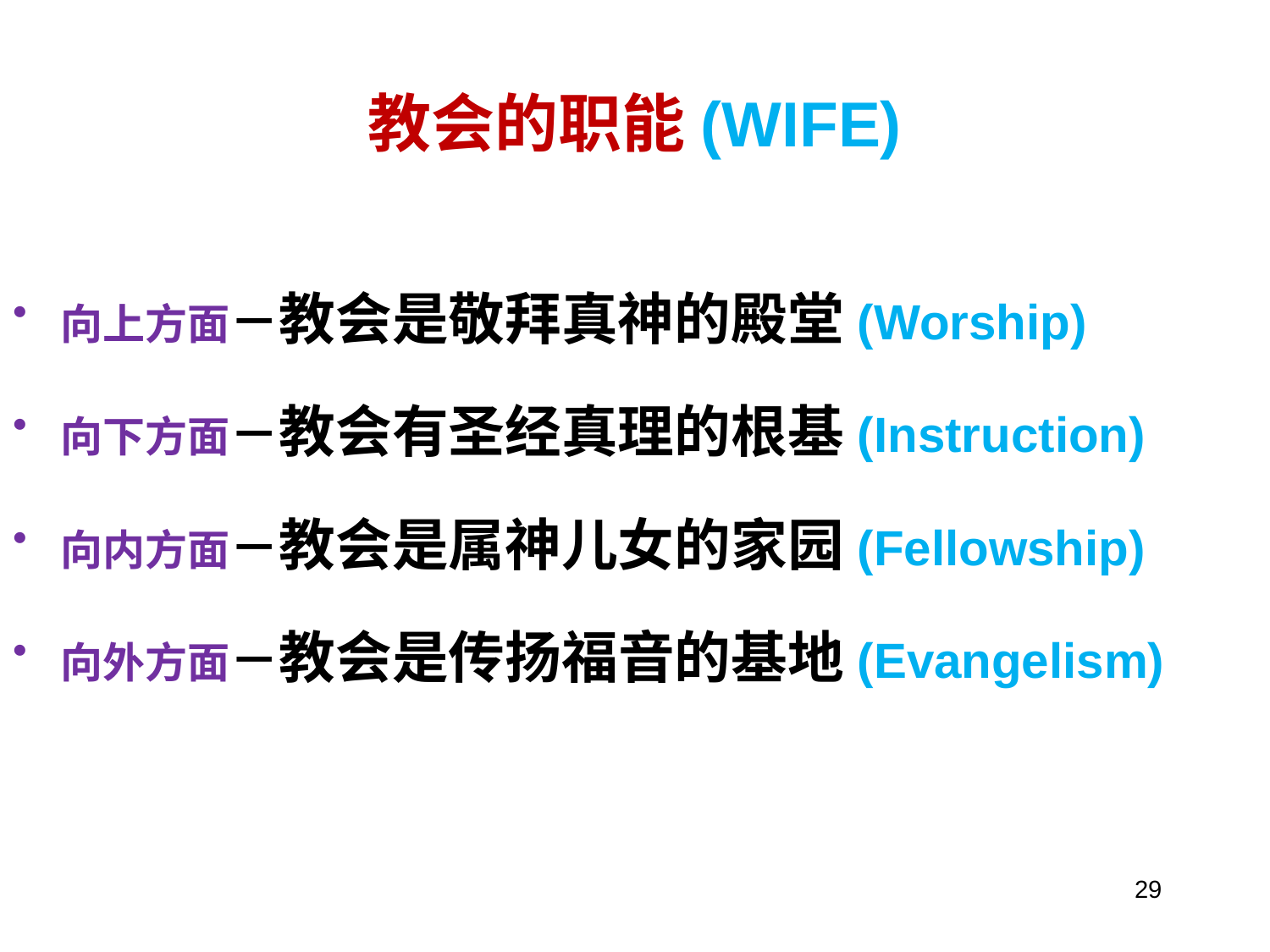

# 教会的职能(WIFE)
向上方面－教会是敬拜真神的殿堂(Worship)
向下方面－教会有圣经真理的根基(Instruction)
向内方面－教会是属神儿女的家园(Fellowship)
向外方面－教会是传扬福音的基地(Evangelism)
29